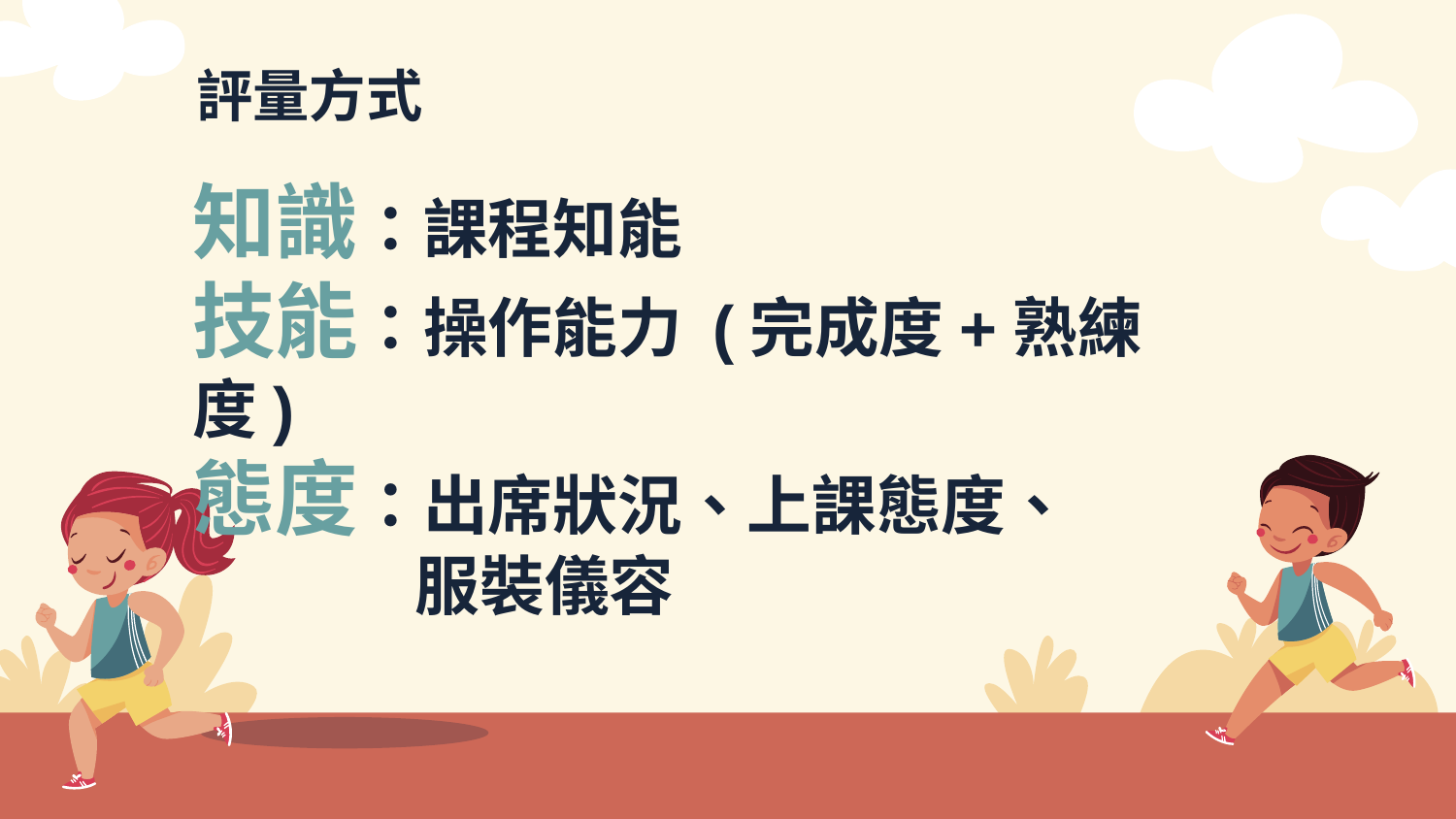

# 評量方式
知識：課程知能
技能：操作能力 (完成度+熟練度)
態度：出席狀況、上課態度、
              服裝儀容